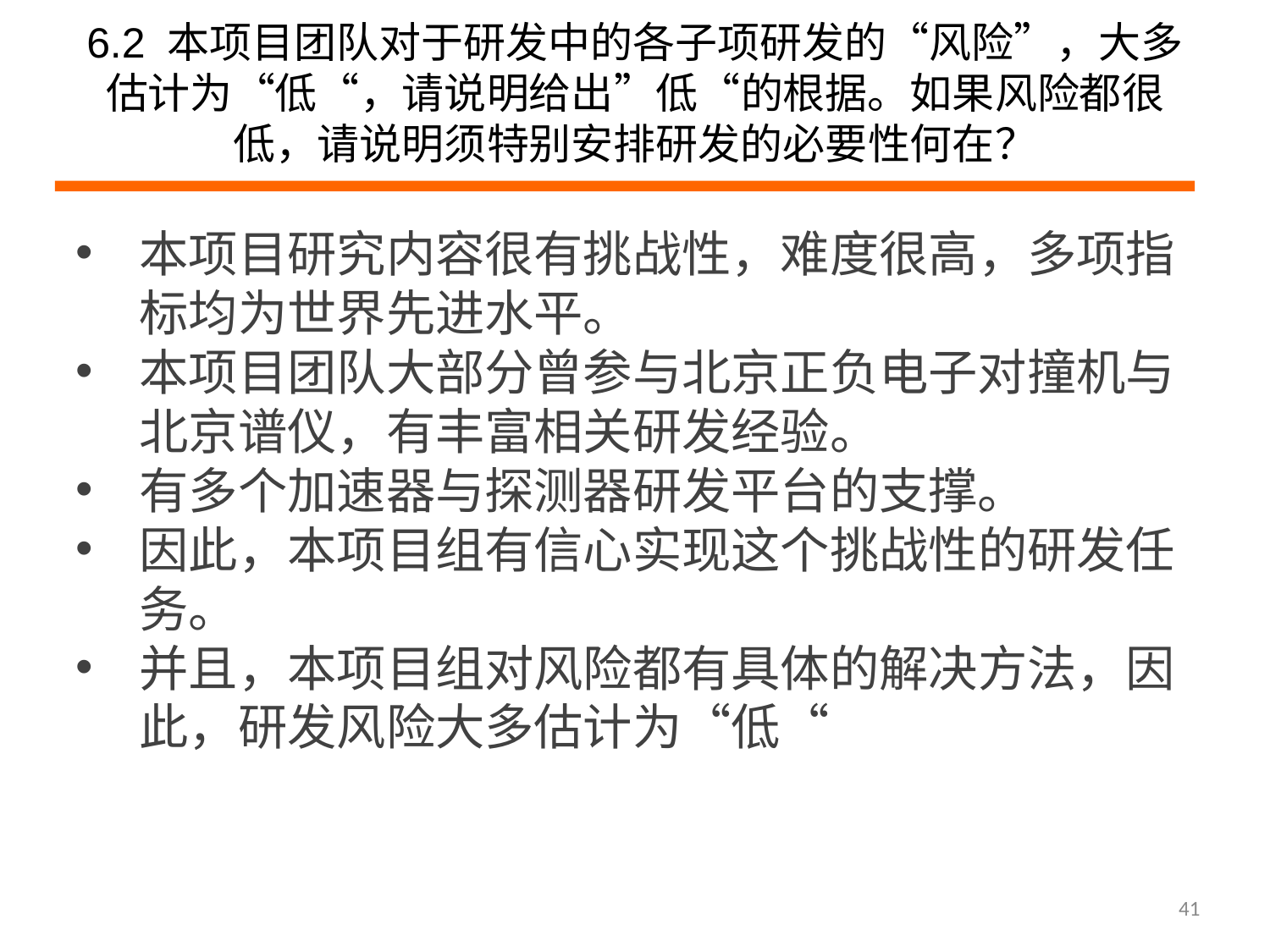

# 6.2 本项目团队对于研发中的各子项研发的“风险”，大多估计为“低“，请说明给出”低“的根据。如果风险都很低，请说明须特别安排研发的必要性何在？

本项目研究内容很有挑战性，难度很高，多项指标均为世界先进水平。
本项目团队大部分曾参与北京正负电子对撞机与北京谱仪，有丰富相关研发经验。
有多个加速器与探测器研发平台的支撑。
因此，本项目组有信心实现这个挑战性的研发任务。
并且，本项目组对风险都有具体的解决方法，因此，研发风险大多估计为“低“
41